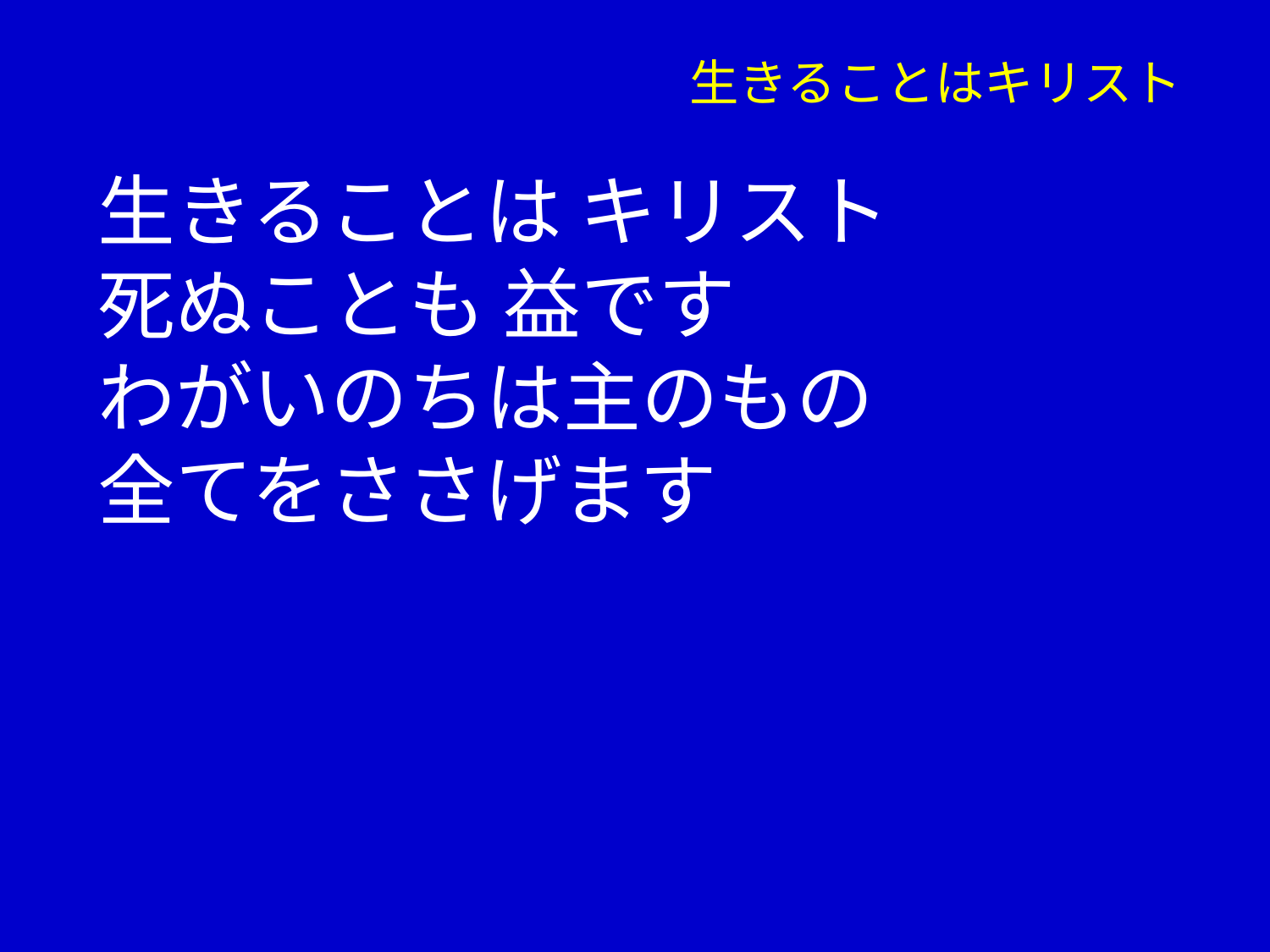

# 生きることはキリスト
生きることは キリスト
死ぬことも 益です
わがいのちは主のもの
全てをささげます